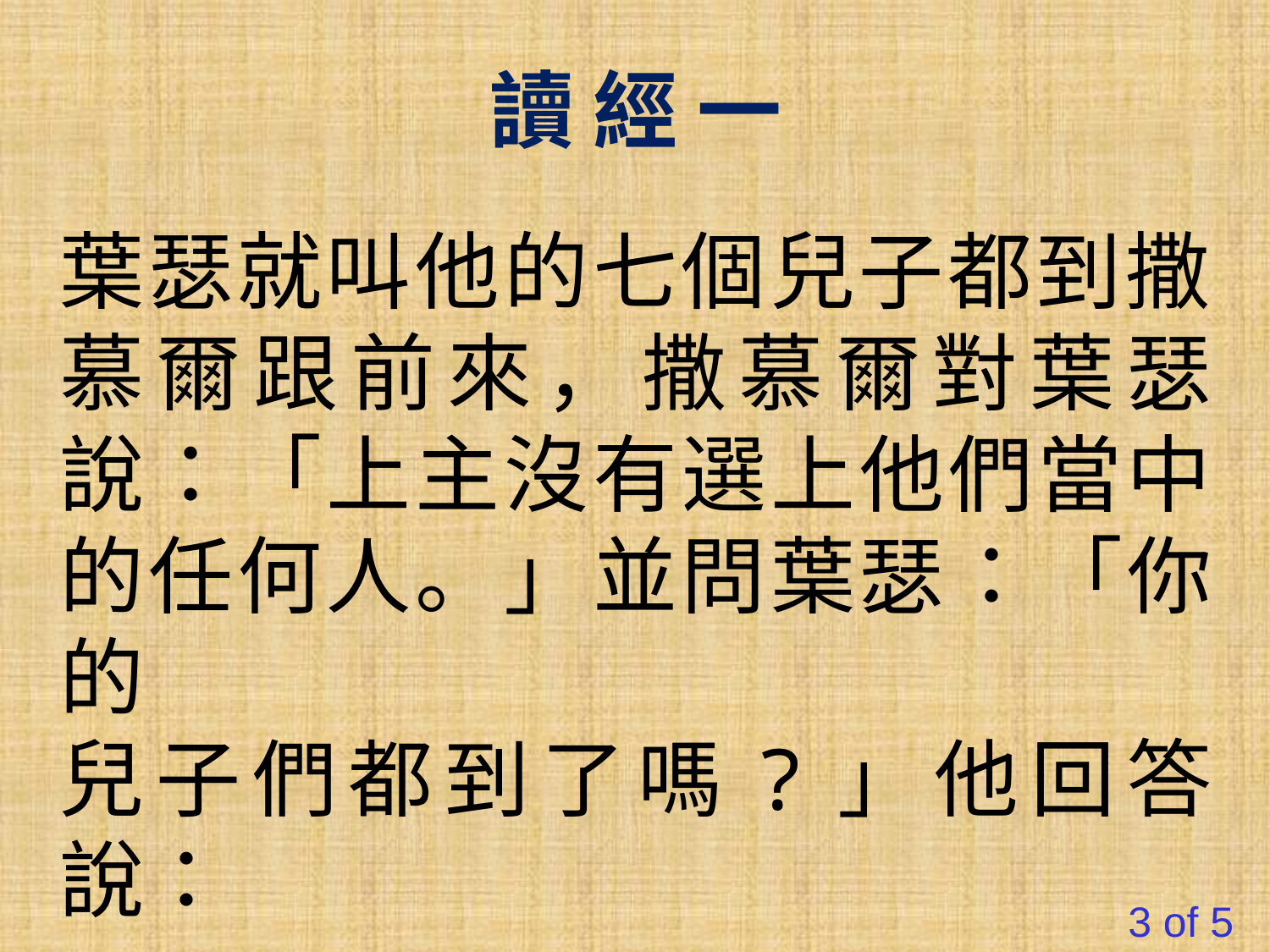

讀 經 一

葉瑟就叫他的七個兒子都到撒慕爾跟前來，撒慕爾對葉瑟說：「上主沒有選上他們當中的任何人。」並問葉瑟：「你的
兒子們都到了嗎?」他回答說：
#
3 of 5